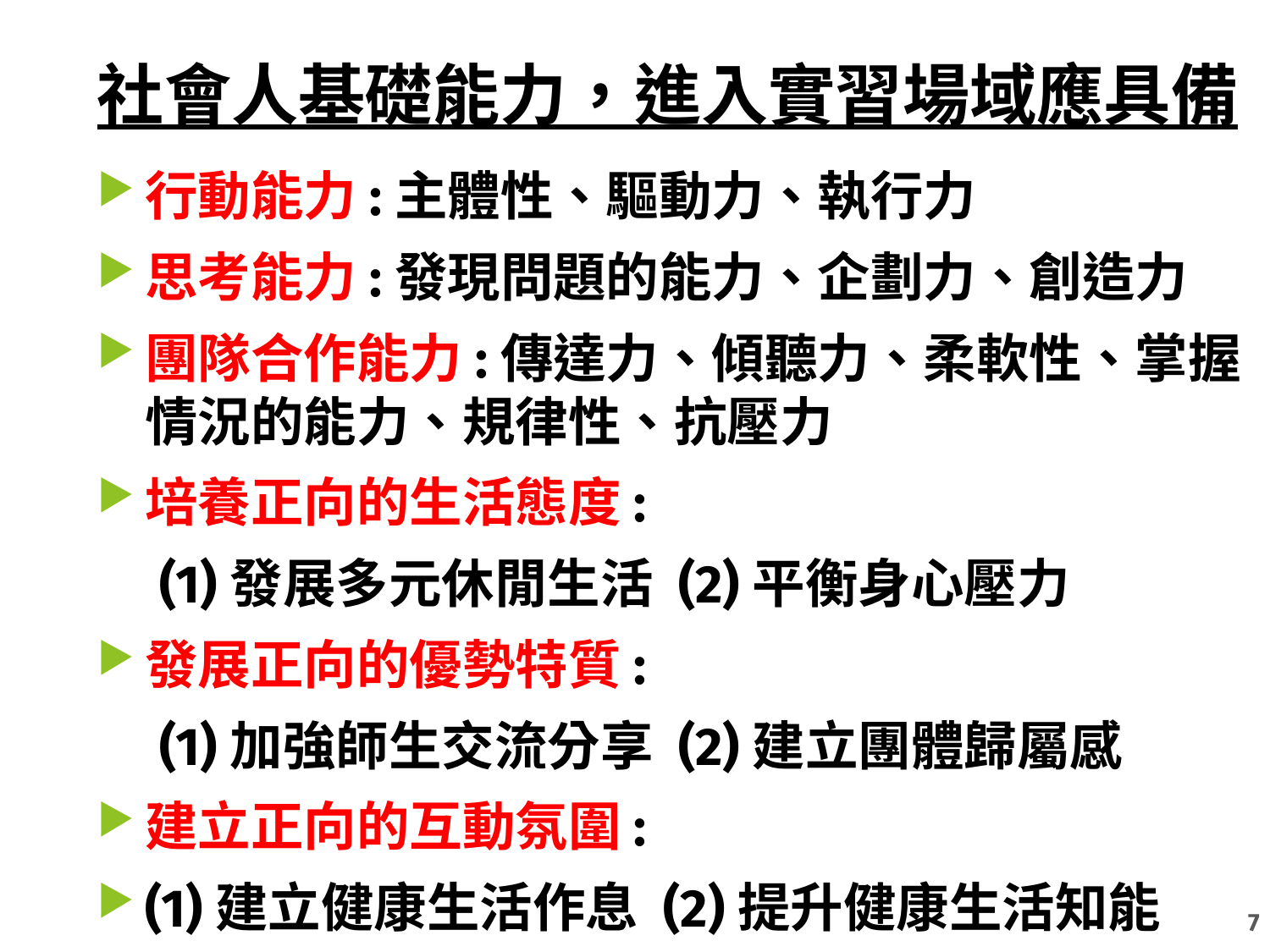

# 社會人基礎能力，進入實習場域應具備
行動能力:主體性、驅動力、執行力
思考能力:發現問題的能力、企劃力、創造力
團隊合作能力:傳達力、傾聽力、柔軟性、掌握情況的能力、規律性、抗壓力
培養正向的生活態度:
     (1)發展多元休閒生活 (2)平衡身心壓力
發展正向的優勢特質:
     (1)加強師生交流分享 (2)建立團體歸屬感
建立正向的互動氛圍:
(1)建立健康生活作息 (2)提升健康生活知能